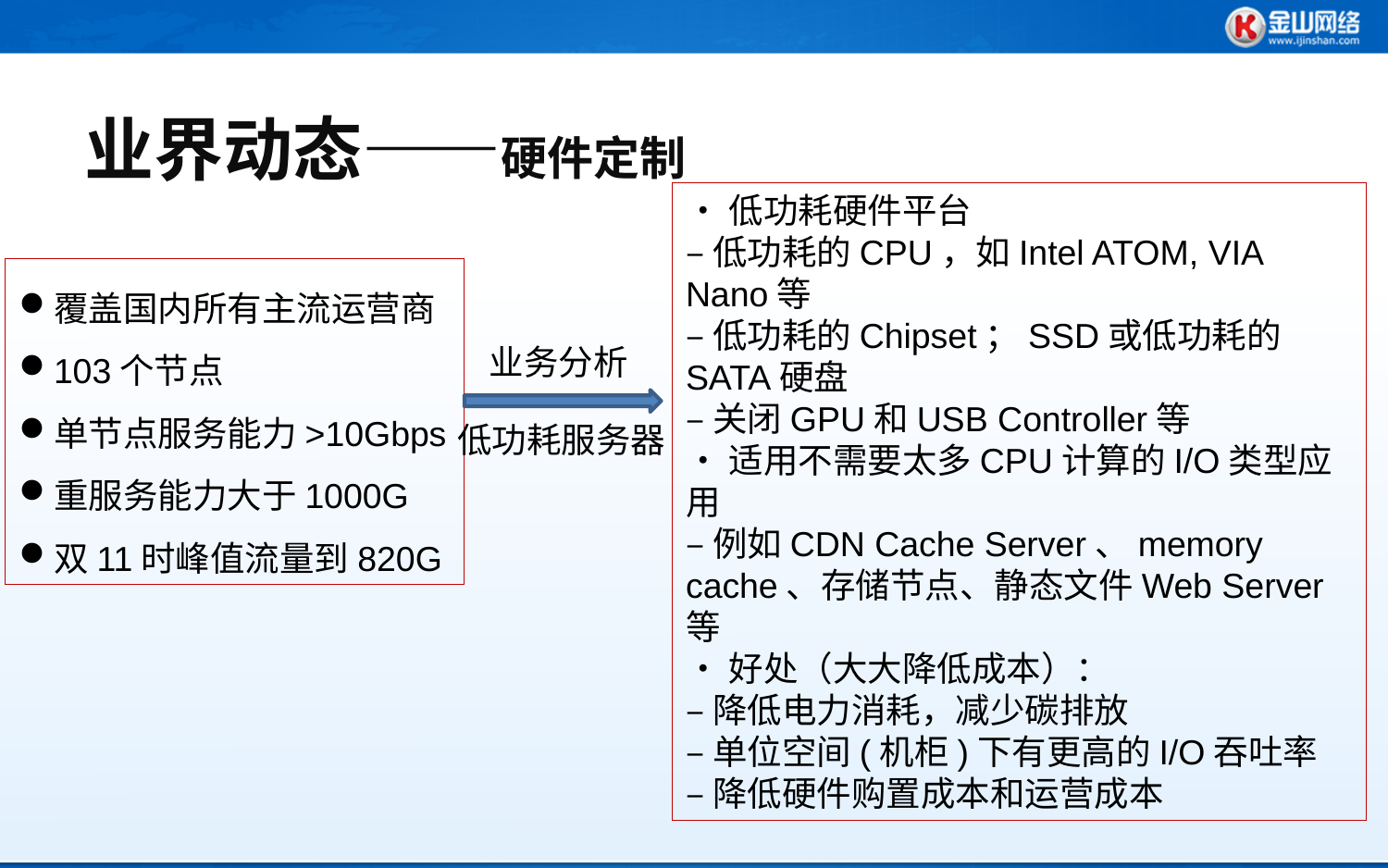

业界动态——硬件定制
•低功耗硬件平台
–低功耗的CPU，如Intel ATOM, VIA Nano等
–低功耗的Chipset；SSD或低功耗的SATA硬盘
–关闭GPU和USB Controller等
•适用不需要太多CPU计算的I/O类型应用
–例如CDN Cache Server、memory cache、存储节点、静态文件Web Server等
•好处（大大降低成本）：
–降低电力消耗，减少碳排放
–单位空间(机柜)下有更高的I/O吞吐率
–降低硬件购置成本和运营成本
覆盖国内所有主流运营商
103个节点
单节点服务能力>10Gbps
重服务能力大于1000G
双11时峰值流量到820G
业务分析

低功耗服务器